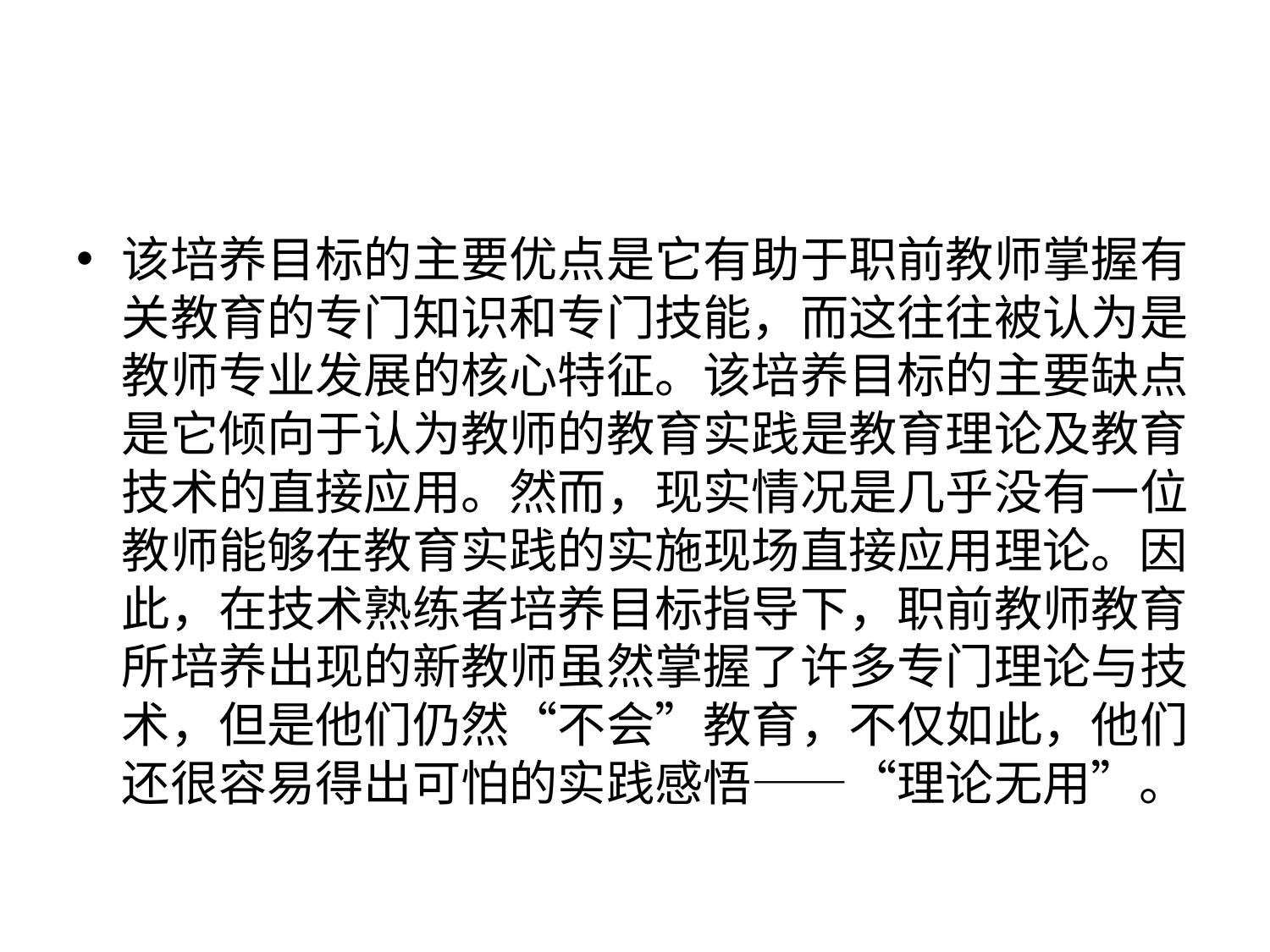

#
该培养目标的主要优点是它有助于职前教师掌握有关教育的专门知识和专门技能，而这往往被认为是教师专业发展的核心特征。该培养目标的主要缺点是它倾向于认为教师的教育实践是教育理论及教育技术的直接应用。然而，现实情况是几乎没有一位教师能够在教育实践的实施现场直接应用理论。因此，在技术熟练者培养目标指导下，职前教师教育所培养出现的新教师虽然掌握了许多专门理论与技术，但是他们仍然“不会”教育，不仅如此，他们还很容易得出可怕的实践感悟——“理论无用”。